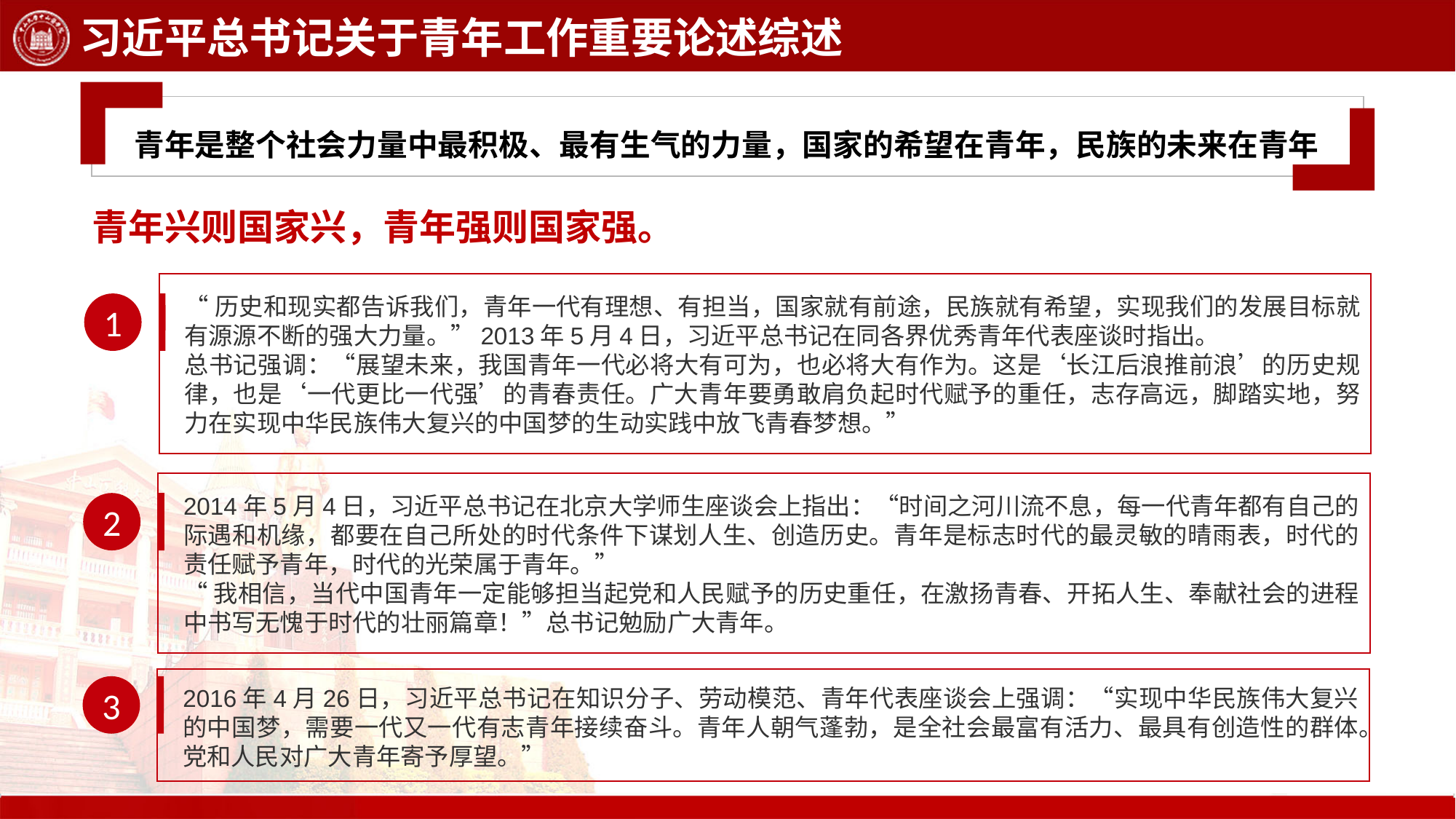

习近平总书记关于青年工作重要论述综述

青年是整个社会力量中最积极、最有生气的力量，国家的希望在青年，民族的未来在青年
青年兴则国家兴，青年强则国家强。

1

“历史和现实都告诉我们，青年一代有理想、有担当，国家就有前途，民族就有希望，实现我们的发展目标就有源源不断的强大力量。”2013年5月4日，习近平总书记在同各界优秀青年代表座谈时指出。
总书记强调：“展望未来，我国青年一代必将大有可为，也必将大有作为。这是‘长江后浪推前浪’的历史规律，也是‘一代更比一代强’的青春责任。广大青年要勇敢肩负起时代赋予的重任，志存高远，脚踏实地，努力在实现中华民族伟大复兴的中国梦的生动实践中放飞青春梦想。”

2

2014年5月4日，习近平总书记在北京大学师生座谈会上指出：“时间之河川流不息，每一代青年都有自己的际遇和机缘，都要在自己所处的时代条件下谋划人生、创造历史。青年是标志时代的最灵敏的晴雨表，时代的责任赋予青年，时代的光荣属于青年。”
“我相信，当代中国青年一定能够担当起党和人民赋予的历史重任，在激扬青春、开拓人生、奉献社会的进程中书写无愧于时代的壮丽篇章！”总书记勉励广大青年。

3

2016年4月26日，习近平总书记在知识分子、劳动模范、青年代表座谈会上强调：“实现中华民族伟大复兴的中国梦，需要一代又一代有志青年接续奋斗。青年人朝气蓬勃，是全社会最富有活力、最具有创造性的群体。党和人民对广大青年寄予厚望。”